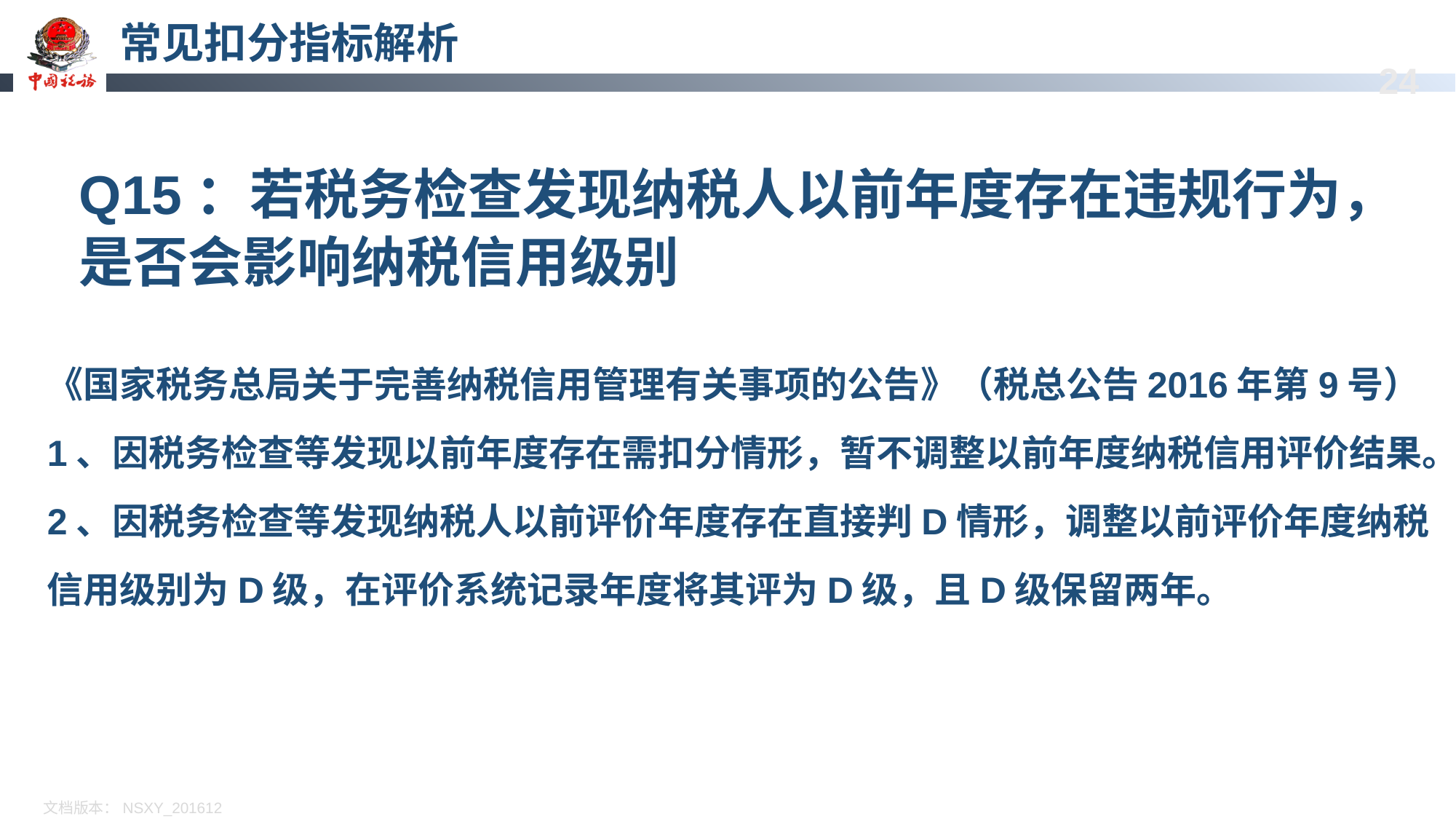

# 常见扣分指标解析
Q15：若税务检查发现纳税人以前年度存在违规行为，是否会影响纳税信用级别

《国家税务总局关于完善纳税信用管理有关事项的公告》（税总公告2016年第9号）
1、因税务检查等发现以前年度存在需扣分情形，暂不调整以前年度纳税信用评价结果。
2、因税务检查等发现纳税人以前评价年度存在直接判D情形，调整以前评价年度纳税信用级别为D级，在评价系统记录年度将其评为D级，且D级保留两年。